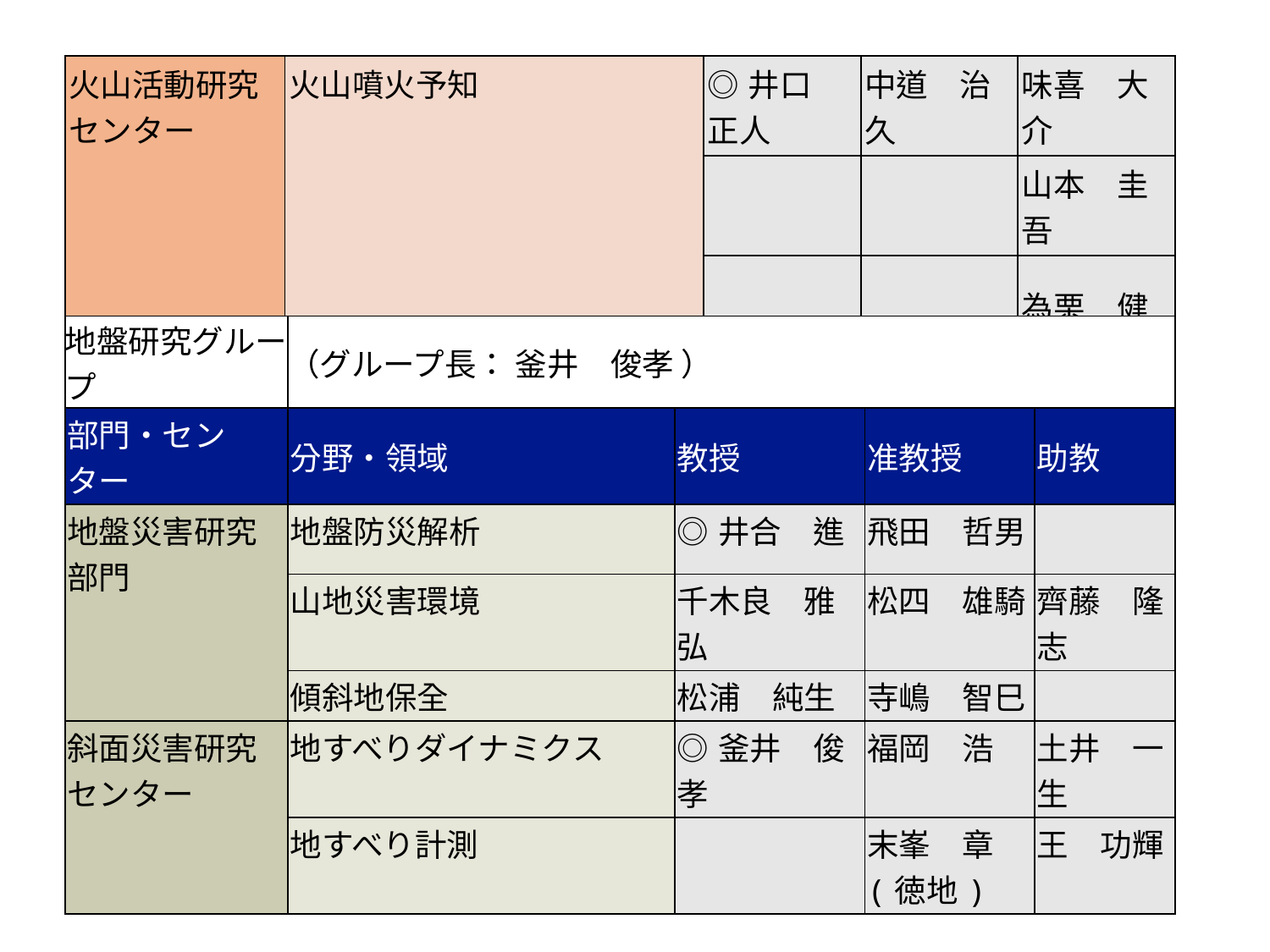

| 火山活動研究センター | 火山噴火予知 | ◎井口　正人 | 中道　治久 | 味喜　大介 |
| --- | --- | --- | --- | --- |
|  |  |  |  | 山本　圭吾 |
|  |  |  |  | 為栗　健 |
| 地盤研究グループ | （グループ長： 釜井　俊孝 ） |  |  |  |
| --- | --- | --- | --- | --- |
| 部門・センター | 分野・領域 | 教授 | 准教授 | 助教 |
| 地盤災害研究部門 | 地盤防災解析 | ◎井合　進 | 飛田　哲男 |  |
|  | 山地災害環境 | 千木良　雅弘 | 松四　雄騎 | 齊藤　隆志 |
|  | 傾斜地保全 | 松浦　純生 | 寺嶋　智巳 |  |
| 斜面災害研究センター | 地すべりダイナミクス | ◎釜井　俊孝 | 福岡　浩 | 土井　一生 |
|  | 地すべり計測 |  | 末峯　章(徳地) | 王　功輝 |